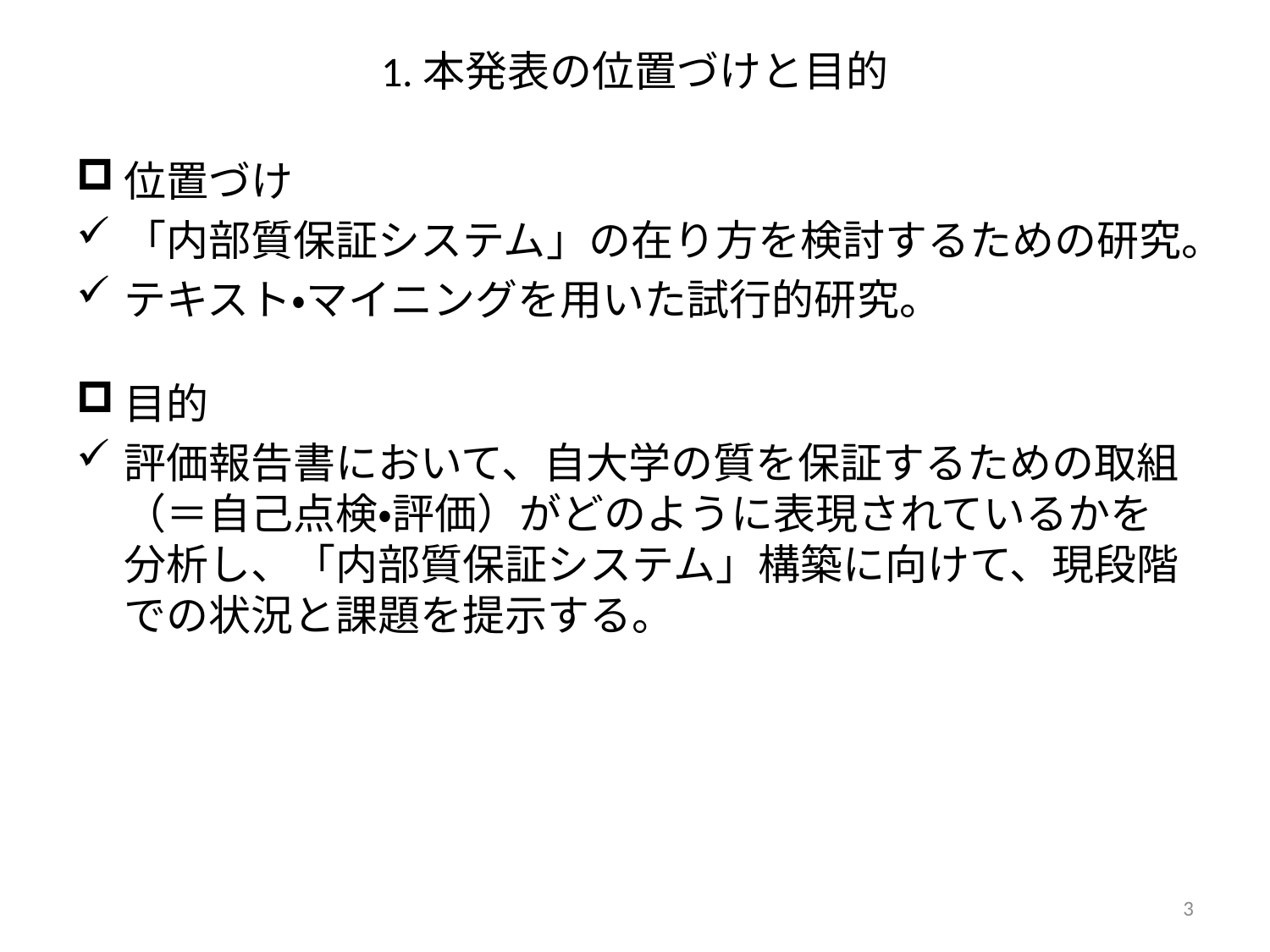

1.本発表の位置づけと目的

位置づけ
「内部質保証システム」の在り方を検討するための研究。
テキスト・マイニングを用いた試行的研究。

目的
評価報告書において、自大学の質を保証するための取組（＝自己点検・評価）がどのように表現されているかを分析し、「内部質保証システム」構築に向けて、現段階での状況と課題を提示する。
3